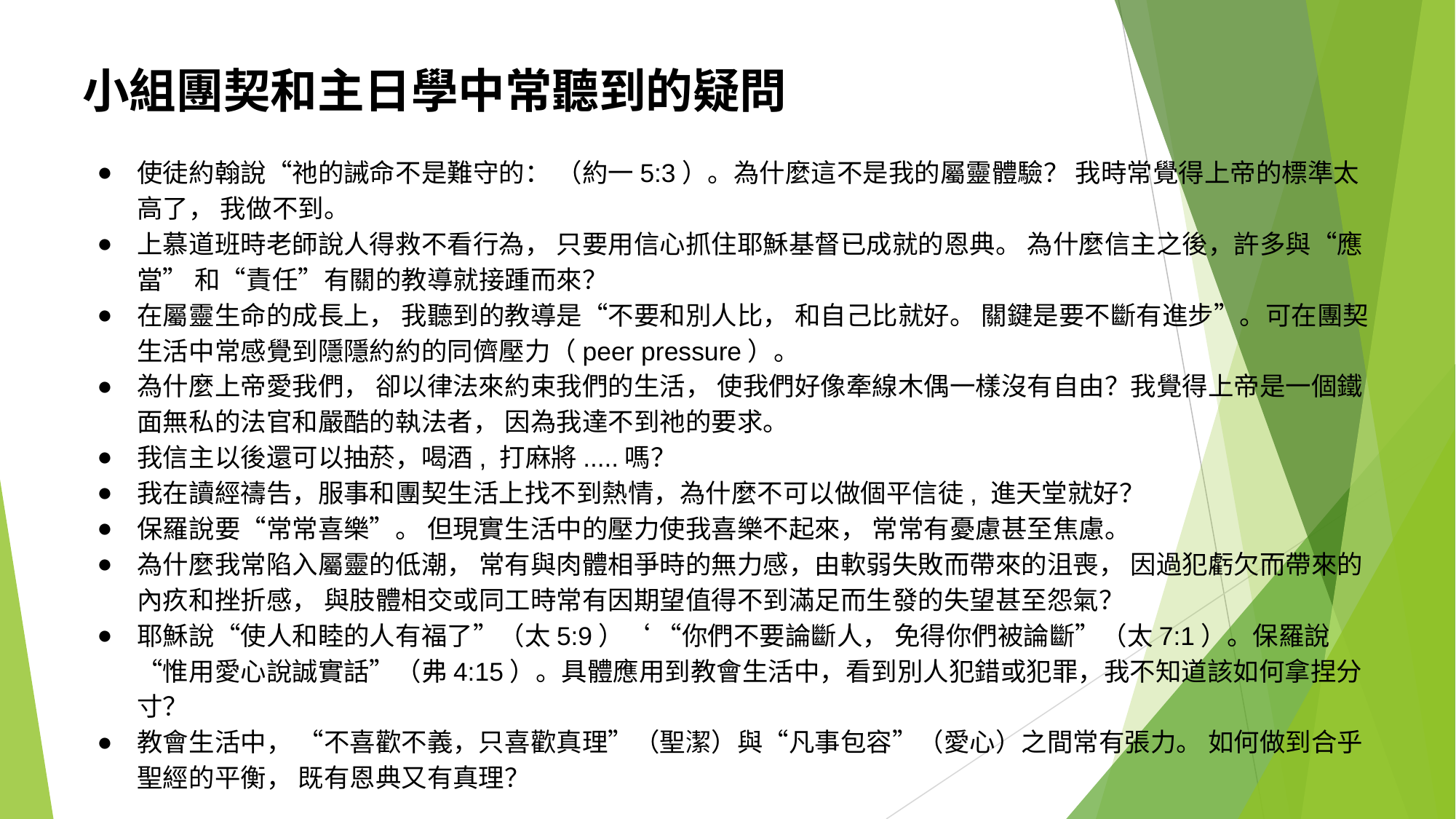

小組團契和主日學中常聽到的疑問
使徒約翰說“祂的誡命不是難守的： （約一5:3）。為什麼這不是我的屬靈體驗？ 我時常覺得上帝的標準太高了， 我做不到。
上慕道班時老師說人得救不看行為， 只要用信心抓住耶穌基督已成就的恩典。 為什麼信主之後，許多與“應當” 和“責任”有關的教導就接踵而來？
在屬靈生命的成長上， 我聽到的教導是“不要和別人比， 和自己比就好。 關鍵是要不斷有進步”。可在團契生活中常感覺到隱隱約約的同儕壓力（peer pressure）。
為什麼上帝愛我們， 卻以律法來約束我們的生活， 使我們好像牽線木偶一樣沒有自由？我覺得上帝是一個鐵面無私的法官和嚴酷的執法者， 因為我達不到祂的要求。
我信主以後還可以抽菸，喝酒, 打麻將.....嗎？
我在讀經禱告，服事和團契生活上找不到熱情，為什麼不可以做個平信徒, 進天堂就好？
保羅說要“常常喜樂”。 但現實生活中的壓力使我喜樂不起來， 常常有憂慮甚至焦慮。
為什麼我常陷入屬靈的低潮， 常有與肉體相爭時的無力感，由軟弱失敗而帶來的沮喪， 因過犯虧欠而帶來的內疚和挫折感， 與肢體相交或同工時常有因期望值得不到滿足而生發的失望甚至怨氣？
耶穌說“使人和睦的人有福了”（太5:9）‘ “你們不要論斷人， 免得你們被論斷”（太7:1）。保羅說“惟用愛心說誠實話”（弗4:15）。具體應用到教會生活中，看到別人犯錯或犯罪，我不知道該如何拿捏分寸？
教會生活中， “不喜歡不義，只喜歡真理”（聖潔）與“凡事包容”（愛心）之間常有張力。 如何做到合乎聖經的平衡， 既有恩典又有真理？